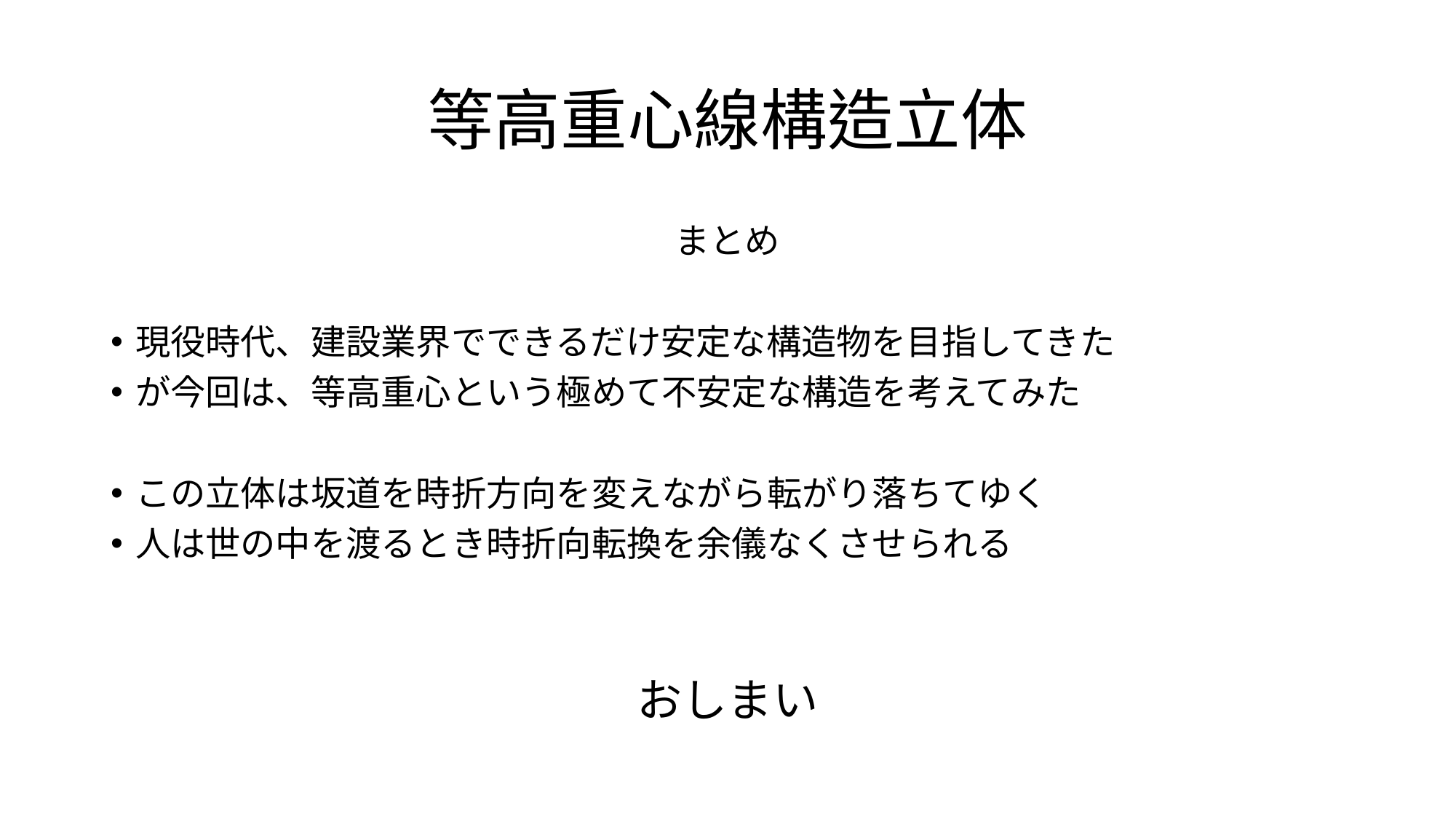

# 等高重心線構造立体
まとめ

現役時代、建設業界でできるだけ安定な構造物を目指してきた
が今回は、等高重心という極めて不安定な構造を考えてみた

この立体は坂道を時折方向を変えながら転がり落ちてゆく
人は世の中を渡るとき時折向転換を余儀なくさせられる

おしまい